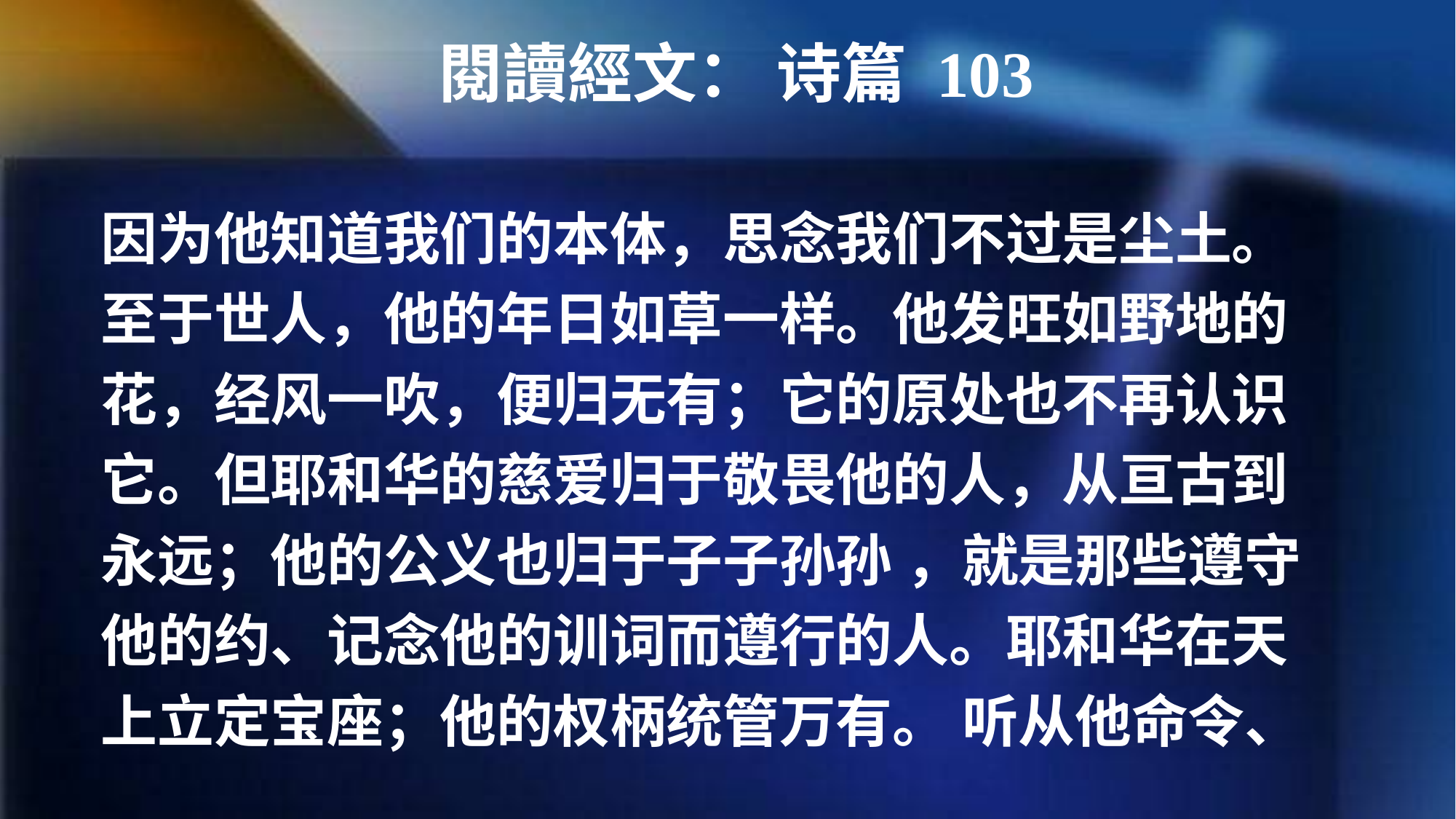

閱讀經文： 诗篇 103

因为他知道我们的本体，思念我们不过是尘土。 至于世人，他的年日如草一样。他发旺如野地的花，经风一吹，便归无有；它的原处也不再认识它。但耶和华的慈爱归于敬畏他的人，从亘古到永远；他的公义也归于子子孙孙 ，就是那些遵守他的约、记念他的训词而遵行的人。耶和华在天上立定宝座；他的权柄统管万有。 听从他命令、
#